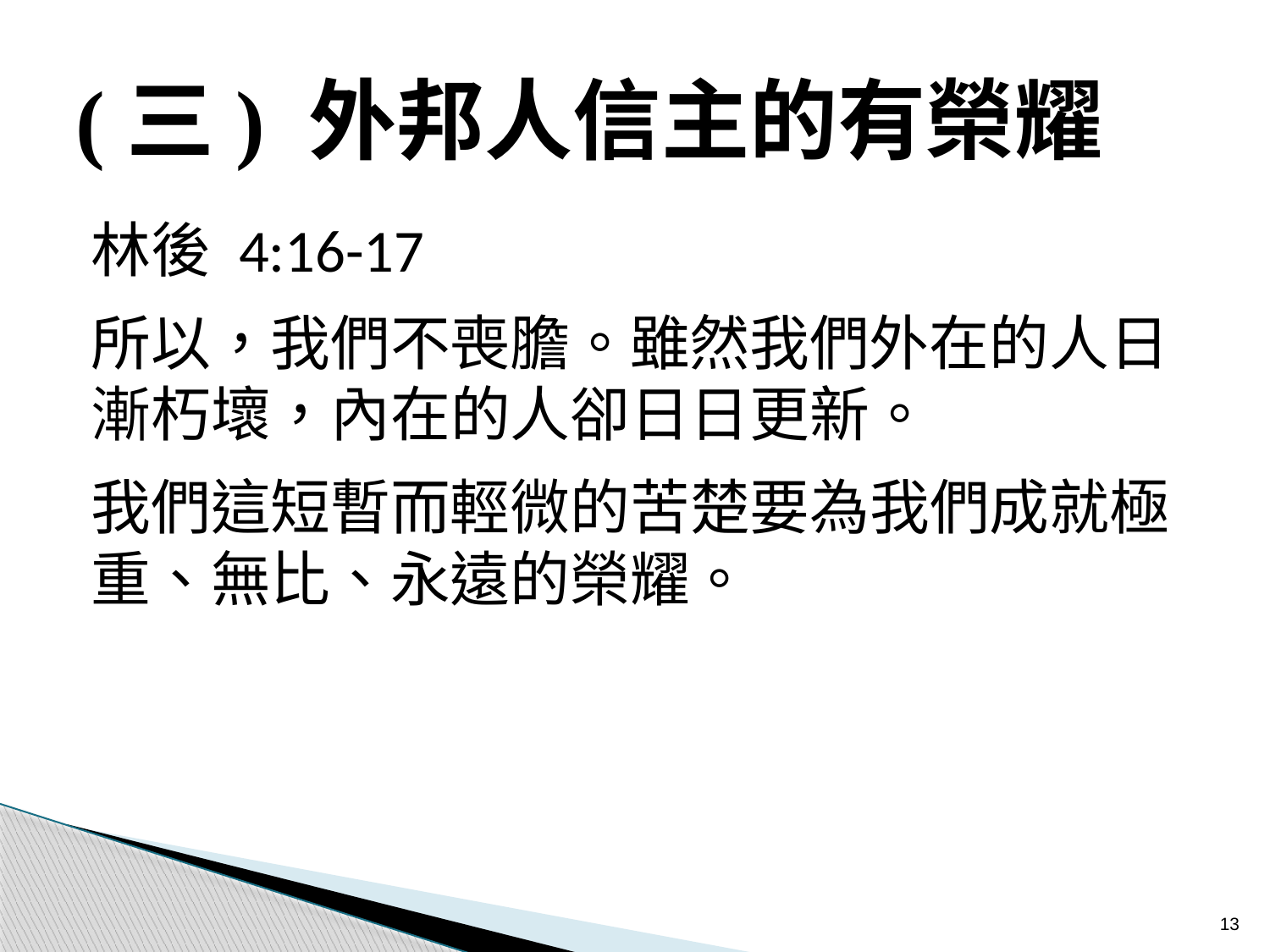

# (三) 外邦人信主的有榮耀
林後 4:16-17
所以，我們不喪膽。雖然我們外在的人日漸朽壞，內在的人卻日日更新。
我們這短暫而輕微的苦楚要為我們成就極重、無比、永遠的榮耀。

13